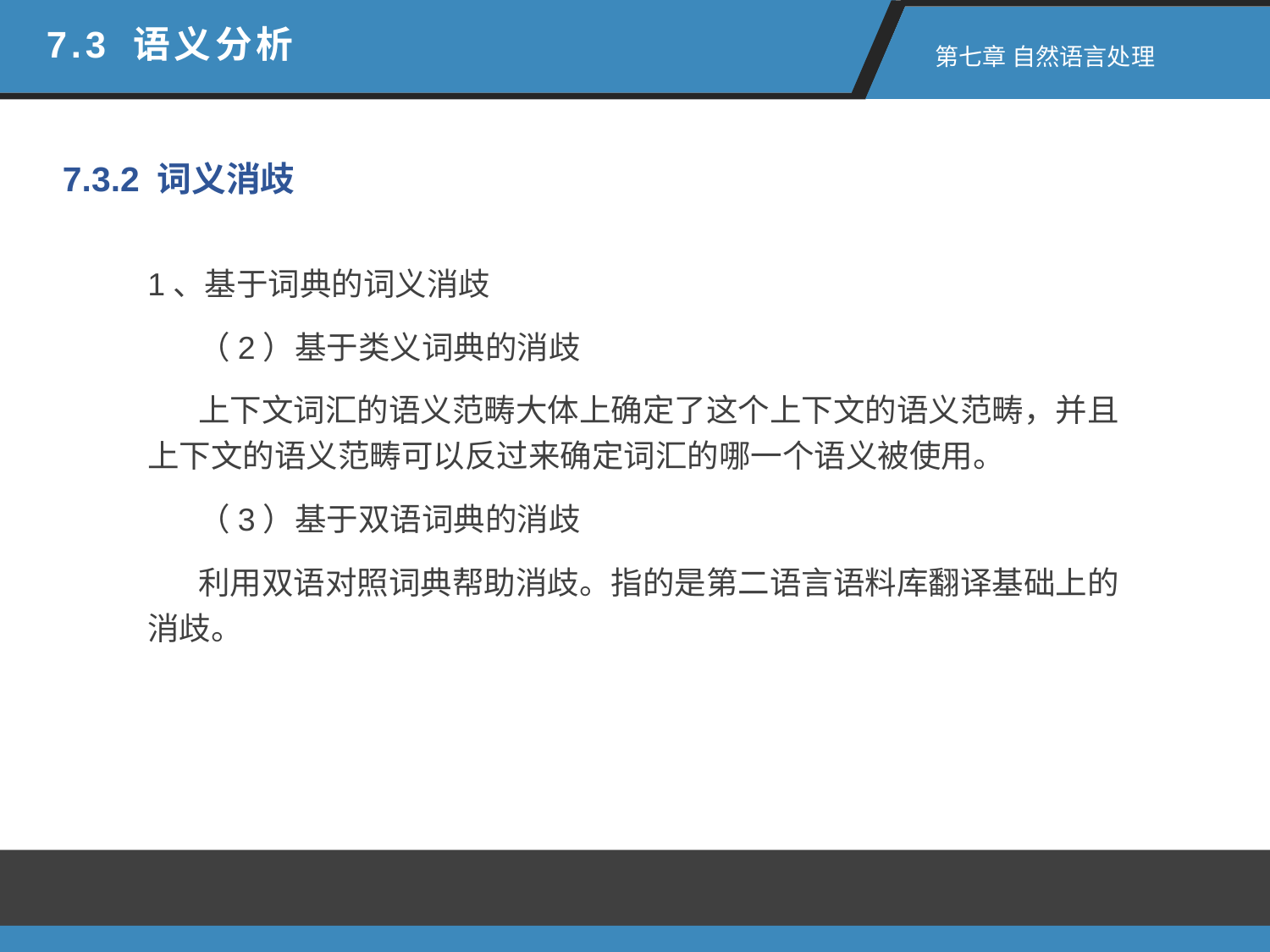

7.3 语义分析
  第七章 自然语言处理
7.3.2 词义消歧

1、基于词典的词义消歧
​      （2）基于类义词典的消歧
      上下文词汇的语义范畴大体上确定了这个上下文的语义范畴，并且上下文的语义范畴可以反过来确定词汇的哪一个语义被使用。
      （3）基于双语词典的消歧
      利用双语对照词典帮助消歧。指的是第二语言语料库翻译基础上的消歧。